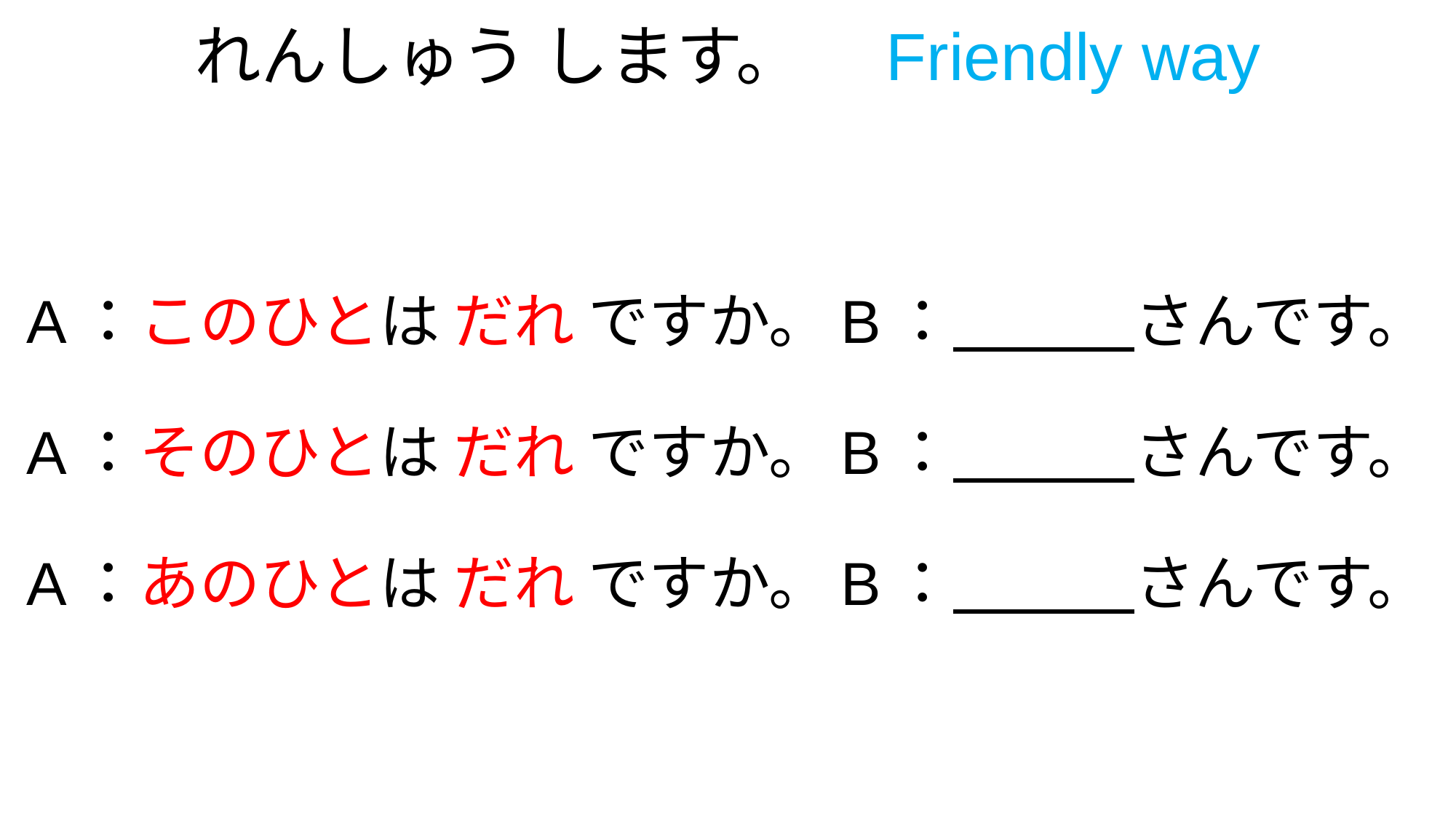

# れんしゅう します。　Friendly way
A：このひとは だれ ですか。B：　　　さんです。
A：そのひとは だれ ですか。B：　　　さんです。
A：あのひとは だれ ですか。B：　　　さんです。